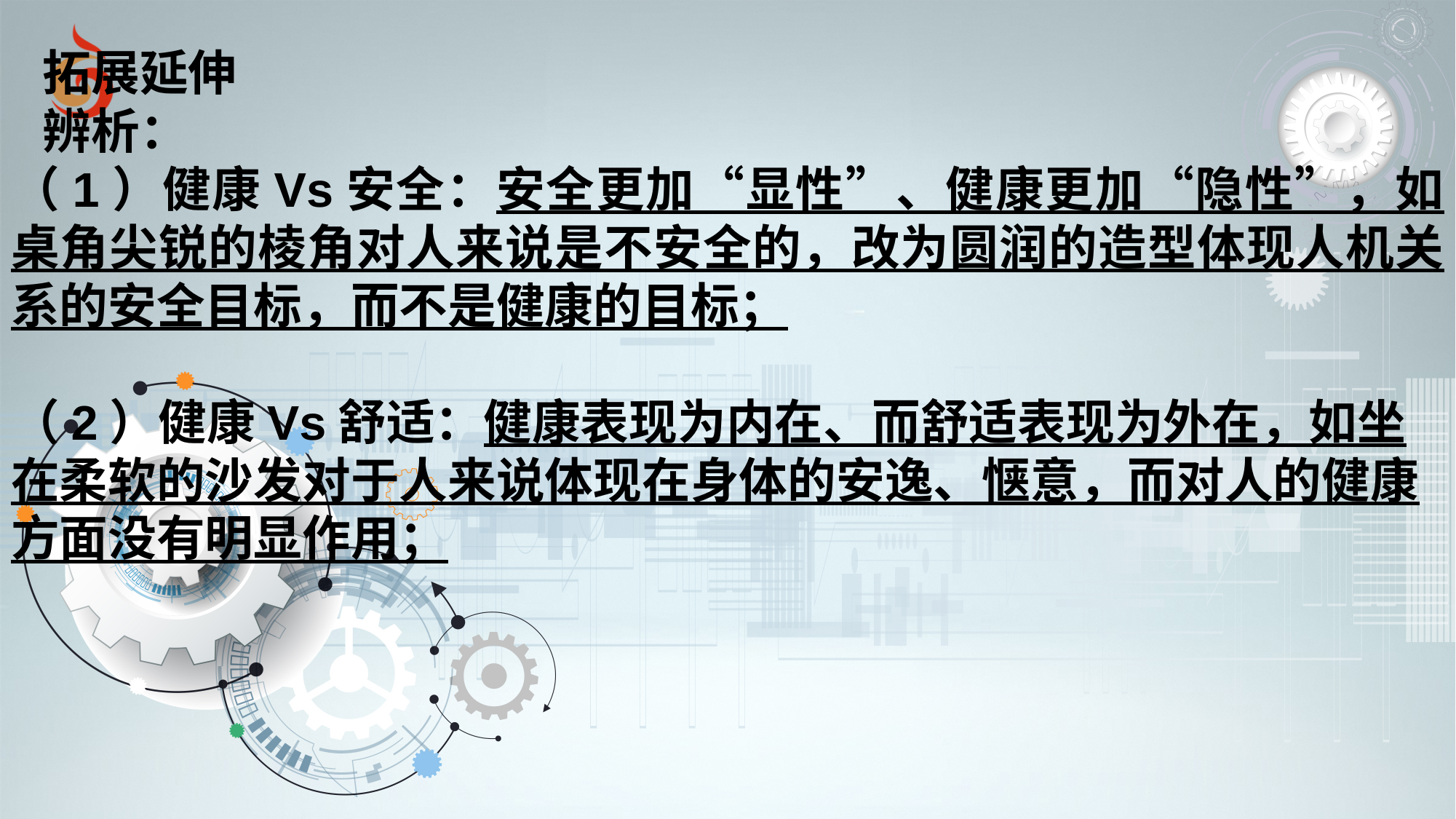

拓展延伸
辨析：
（1）健康Vs安全：安全更加“显性”、健康更加“隐性”，如桌角尖锐的棱角对人来说是不安全的，改为圆润的造型体现人机关系的安全目标，而不是健康的目标；

（2）健康Vs舒适：健康表现为内在、而舒适表现为外在，如坐在柔软的沙发对于人来说体现在身体的安逸、惬意，而对人的健康方面没有明显作用；